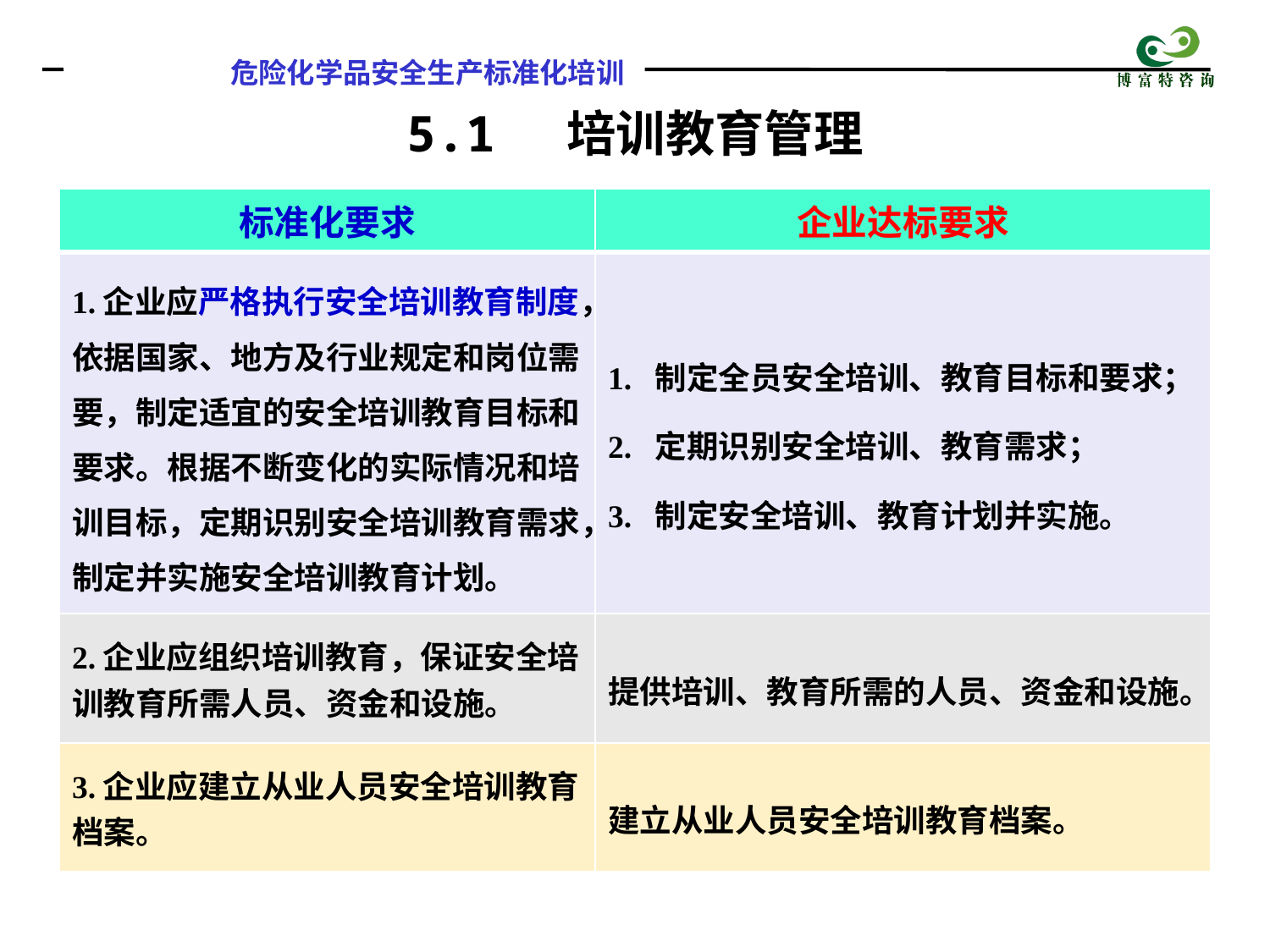

5.1  培训教育管理
| 标准化要求 | 企业达标要求 |
| --- | --- |
| 1.企业应严格执行安全培训教育制度，依据国家、地方及行业规定和岗位需要，制定适宜的安全培训教育目标和要求。根据不断变化的实际情况和培训目标，定期识别安全培训教育需求，制定并实施安全培训教育计划。 | 1. 制定全员安全培训、教育目标和要求； 2. 定期识别安全培训、教育需求； 3. 制定安全培训、教育计划并实施。 |
| 2.企业应组织培训教育，保证安全培训教育所需人员、资金和设施。 | 提供培训、教育所需的人员、资金和设施。 |
| 3.企业应建立从业人员安全培训教育档案。 | 建立从业人员安全培训教育档案。 |